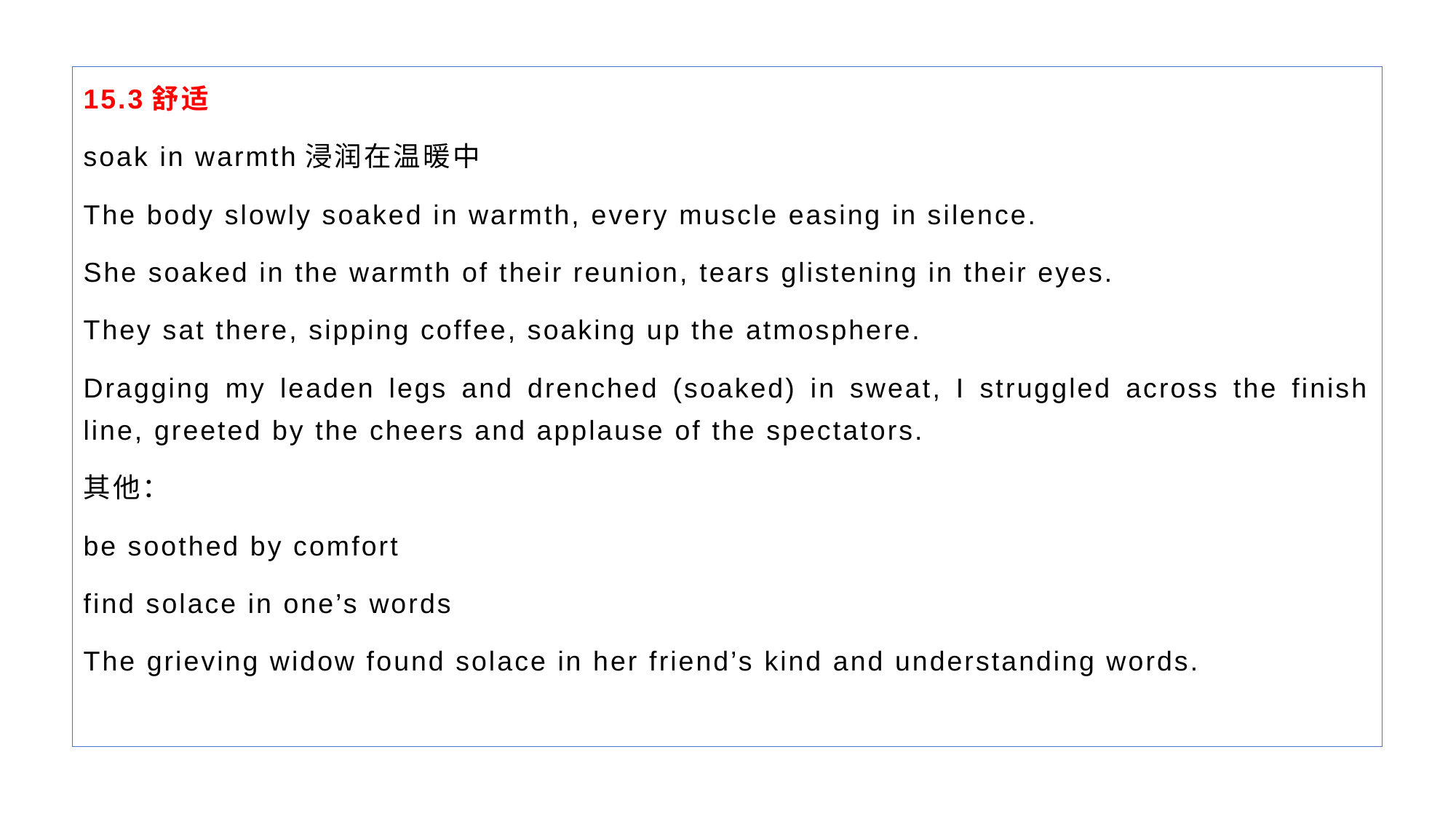

15.3舒适
soak in warmth浸润在温暖中
The body slowly soaked in warmth, every muscle easing in silence.
She soaked in the warmth of their reunion, tears glistening in their eyes.
They sat there, sipping coffee, soaking up the atmosphere.
Dragging my leaden legs and drenched (soaked) in sweat, I struggled across the finish line, greeted by the cheers and applause of the spectators.
其他：
be soothed by comfort
find solace in one’s words
The grieving widow found solace in her friend’s kind and understanding words.